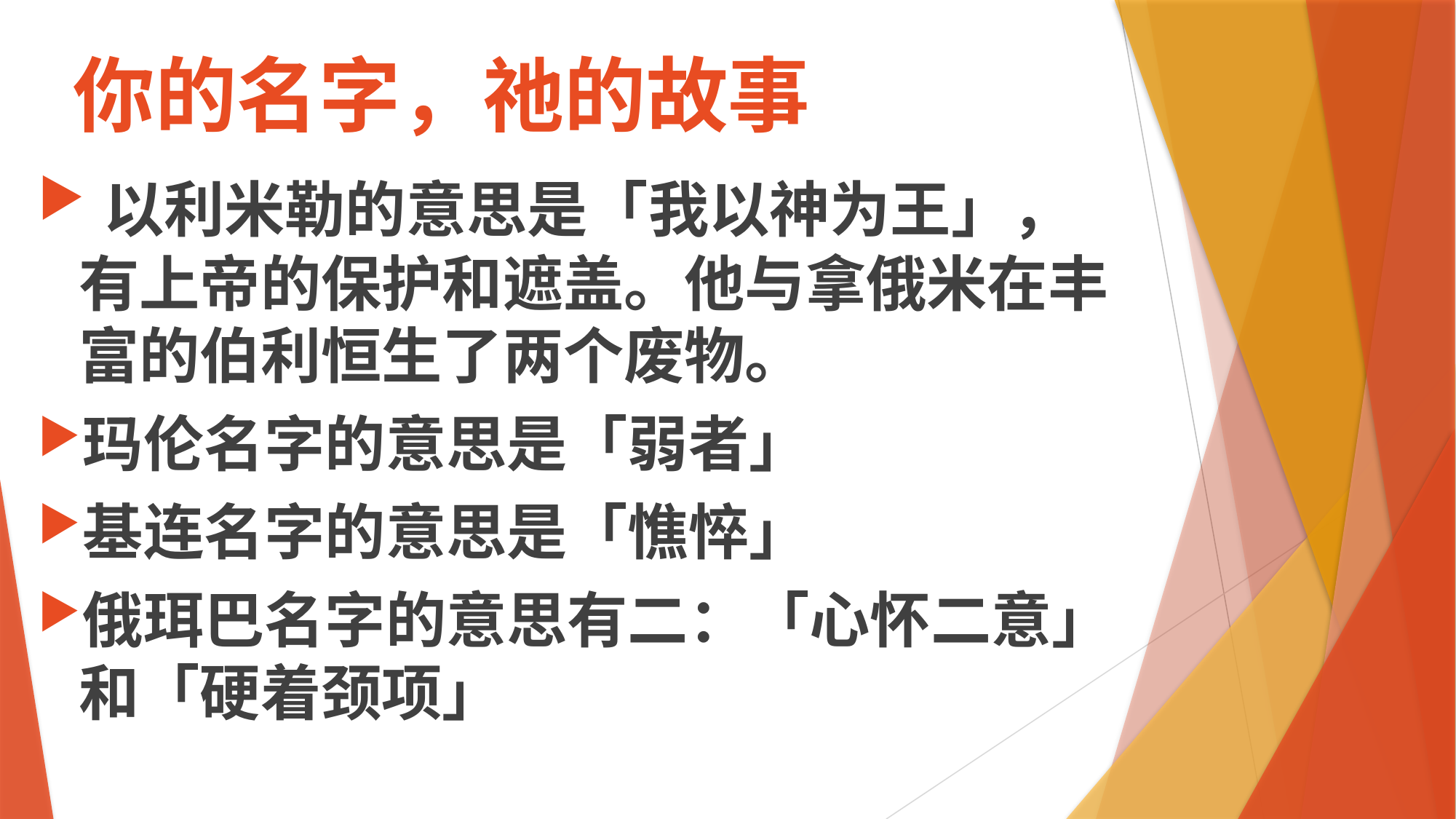

# 你的名字，祂的故事
​以利米勒的意思是「我以神为王」，有上帝的保护和遮盖。他与拿俄米在丰富的伯利恒生了两个废物。
玛伦名字的意思是「弱者」
基连名字的意思是「憔悴」
俄珥巴名字的意思有二：「心怀二意」和「硬着颈项」